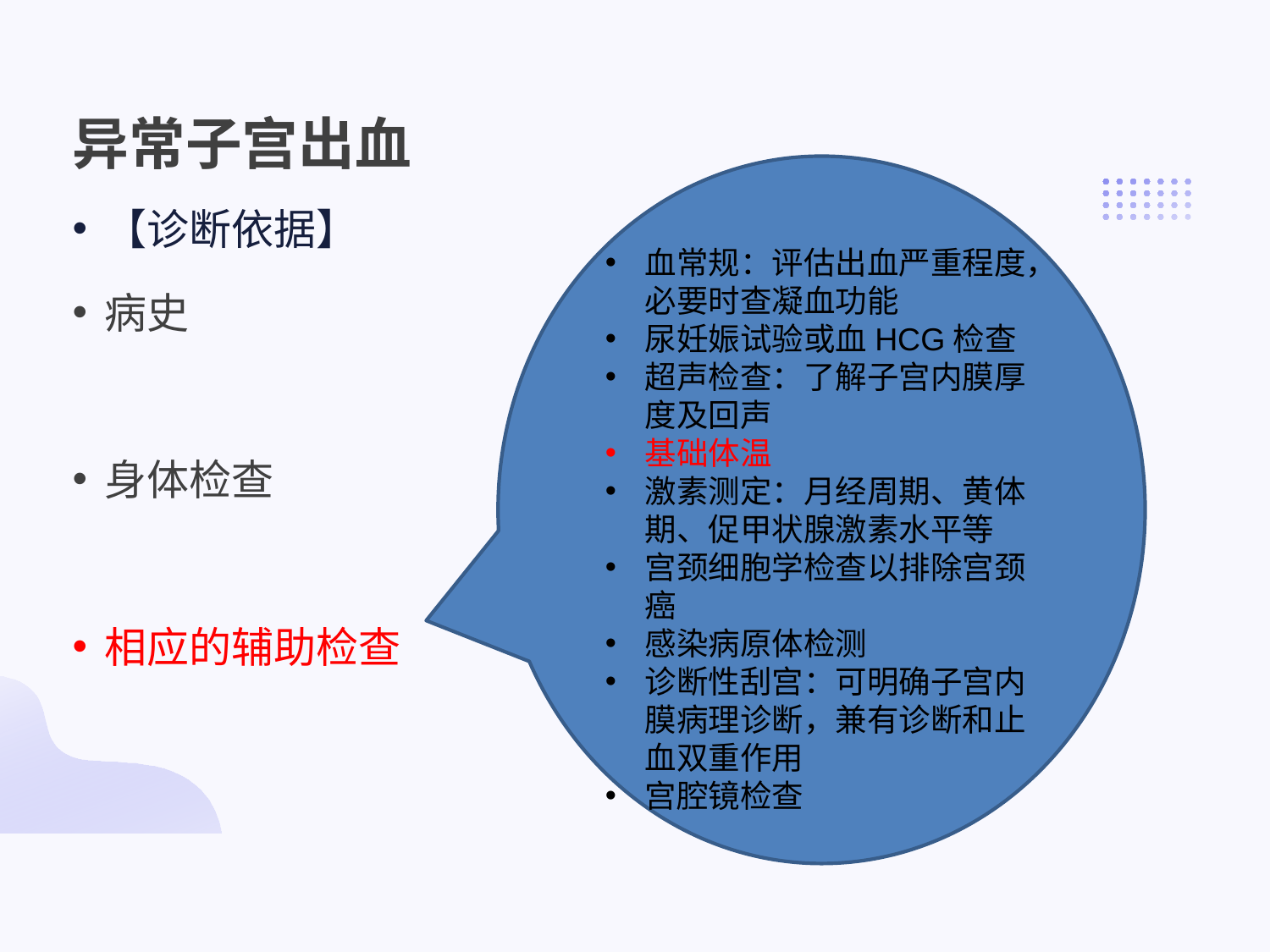

# 异常子宫出血

血常规：评估出血严重程度，必要时查凝血功能
尿妊娠试验或血HCG检查
超声检查：了解子宫内膜厚度及回声
基础体温
激素测定：月经周期、黄体期、促甲状腺激素水平等
宫颈细胞学检查以排除宫颈癌
感染病原体检测
诊断性刮宫：可明确子宫内膜病理诊断，兼有诊断和止血双重作用
宫腔镜检查

【诊断依据】
病史

身体检查

相应的辅助检查